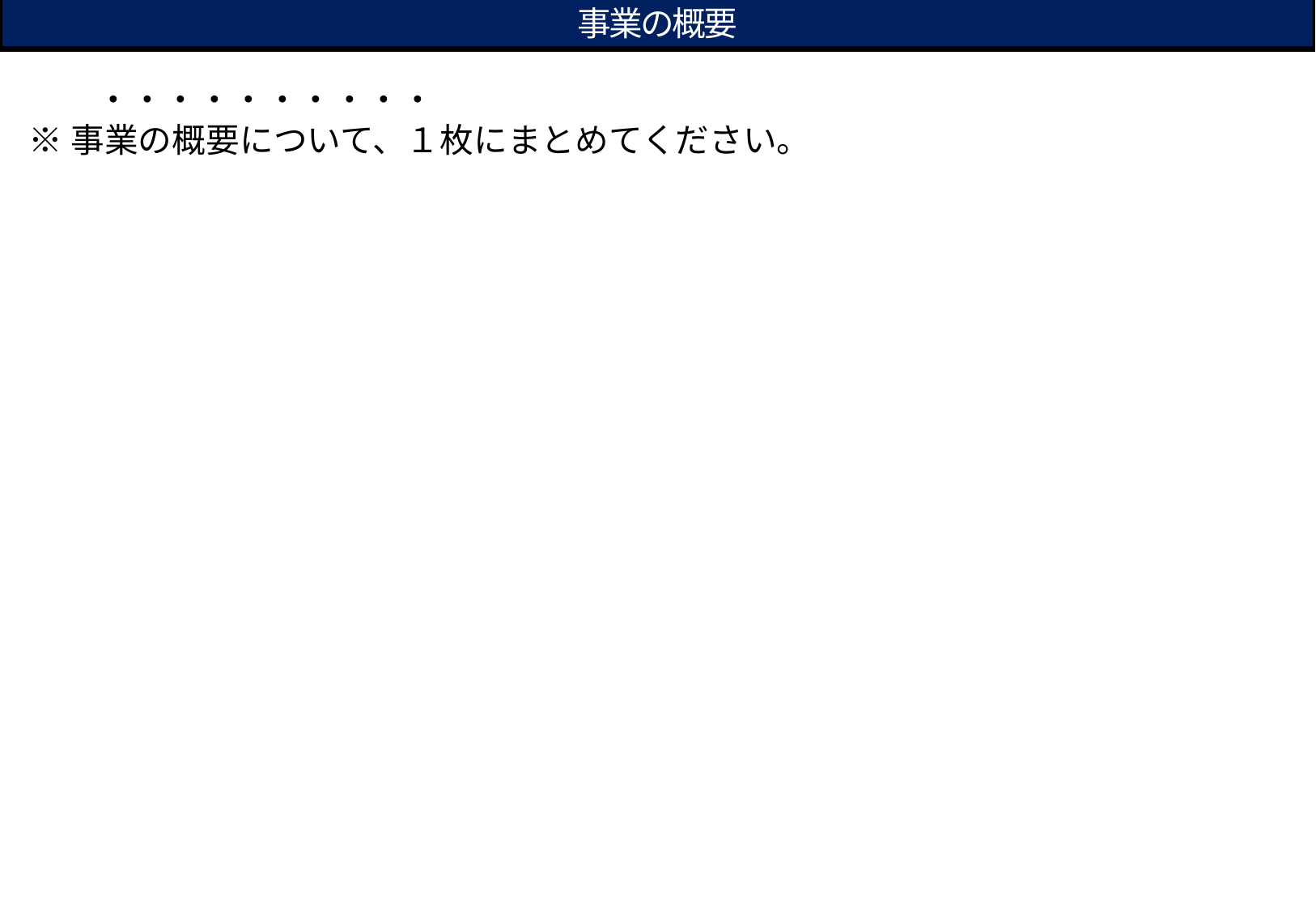

事業の概要
　　・・・・・・・・・・
※事業の概要について、１枚にまとめてください。